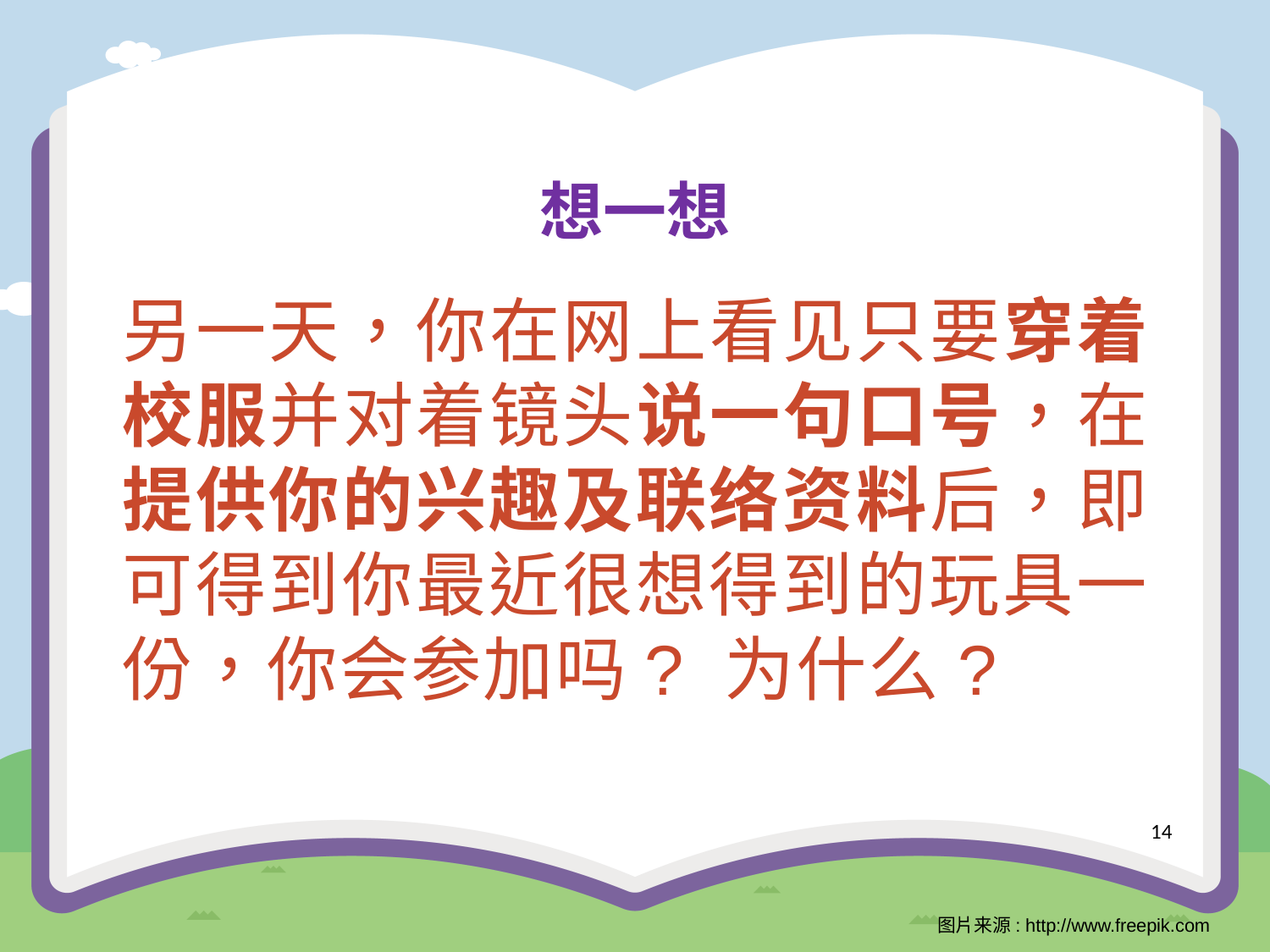

想一想
另一天，你在网上看见只要穿着校服并对着镜头说一句口号，在提供你的兴趣及联络资料后，即可得到你最近很想得到的玩具一份，你会参加吗? 为什么?
14
图片来源: http://www.freepik.com